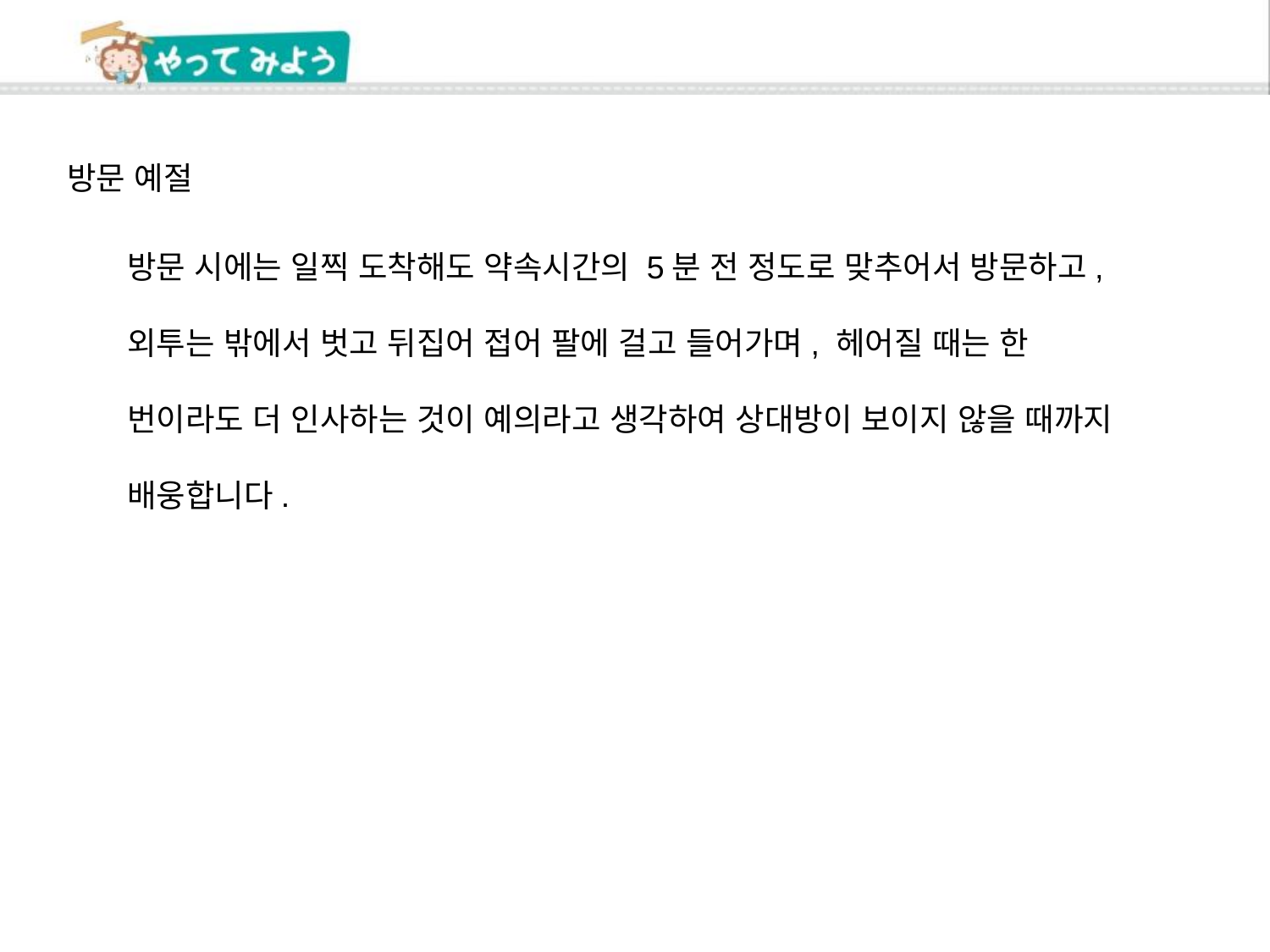

방문 예절
방문 시에는 일찍 도착해도 약속시간의 5분 전 정도로 맞추어서 방문하고, 외투는 밖에서 벗고 뒤집어 접어 팔에 걸고 들어가며, 헤어질 때는 한 번이라도 더 인사하는 것이 예의라고 생각하여 상대방이 보이지 않을 때까지 배웅합니다.